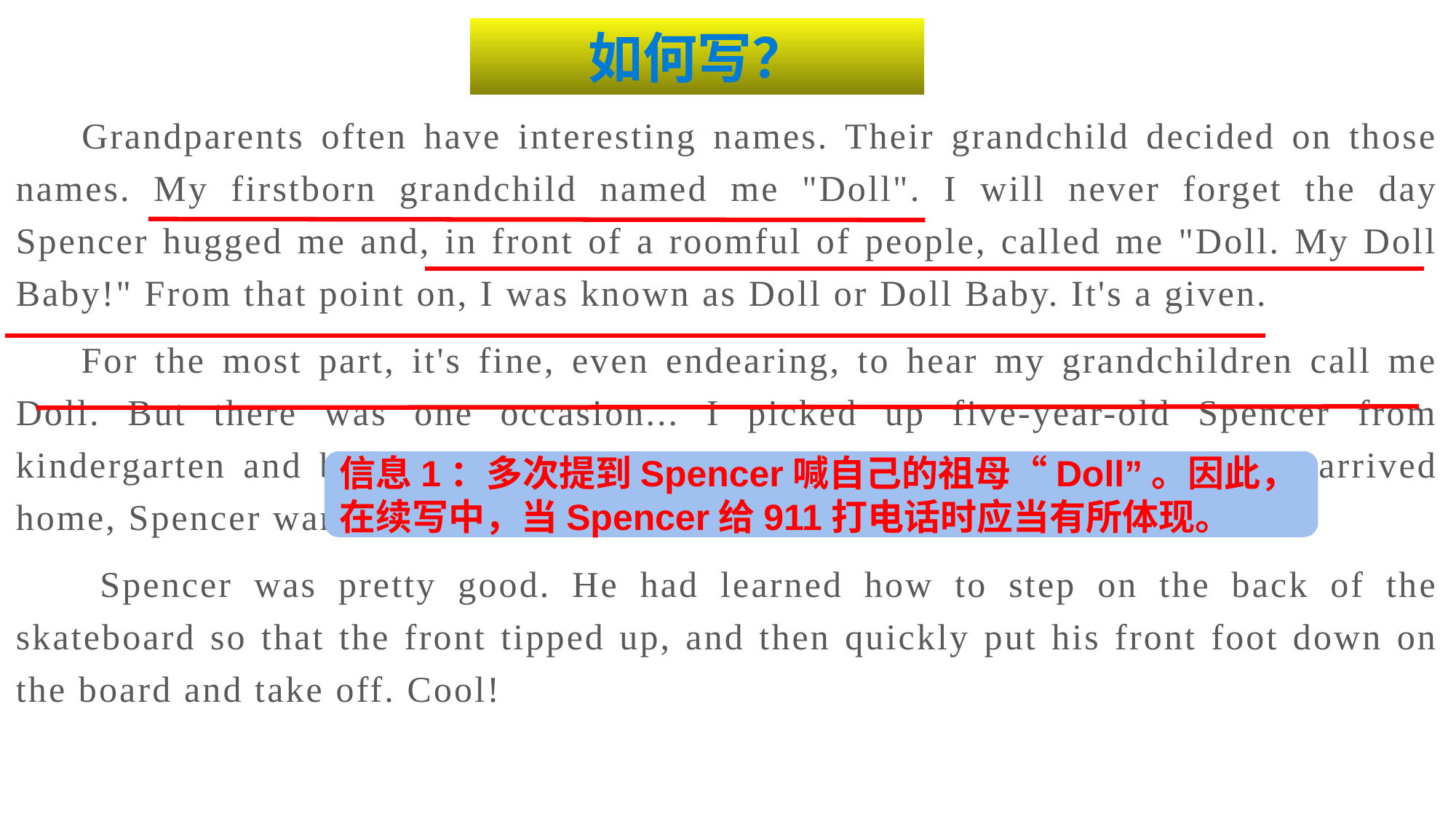

如何写？
    Grandparents often have interesting names. Their grandchild decided on those names. My firstborn grandchild named me "Doll". I will never forget the day Spencer hugged me and, in front of a roomful of people, called me "Doll. My Doll Baby!" From that point on, I was known as Doll or Doll Baby. It's a given.
    For the most part, it's fine, even endearing, to hear my grandchildren call me Doll. But there was one occasion... I picked up five-year-old Spencer from kindergarten and brought him home to spend the night with us. When we arrived home, Spencer wanted to show me a new trick he learned on his skateboard.
    Spencer was pretty good. He had learned how to step on the back of the skateboard so that the front tipped up, and then quickly put his front foot down on the board and take off. Cool!
信息1：多次提到Spencer喊自己的祖母“Doll”。因此，在续写中，当Spencer给911打电话时应当有所体现。